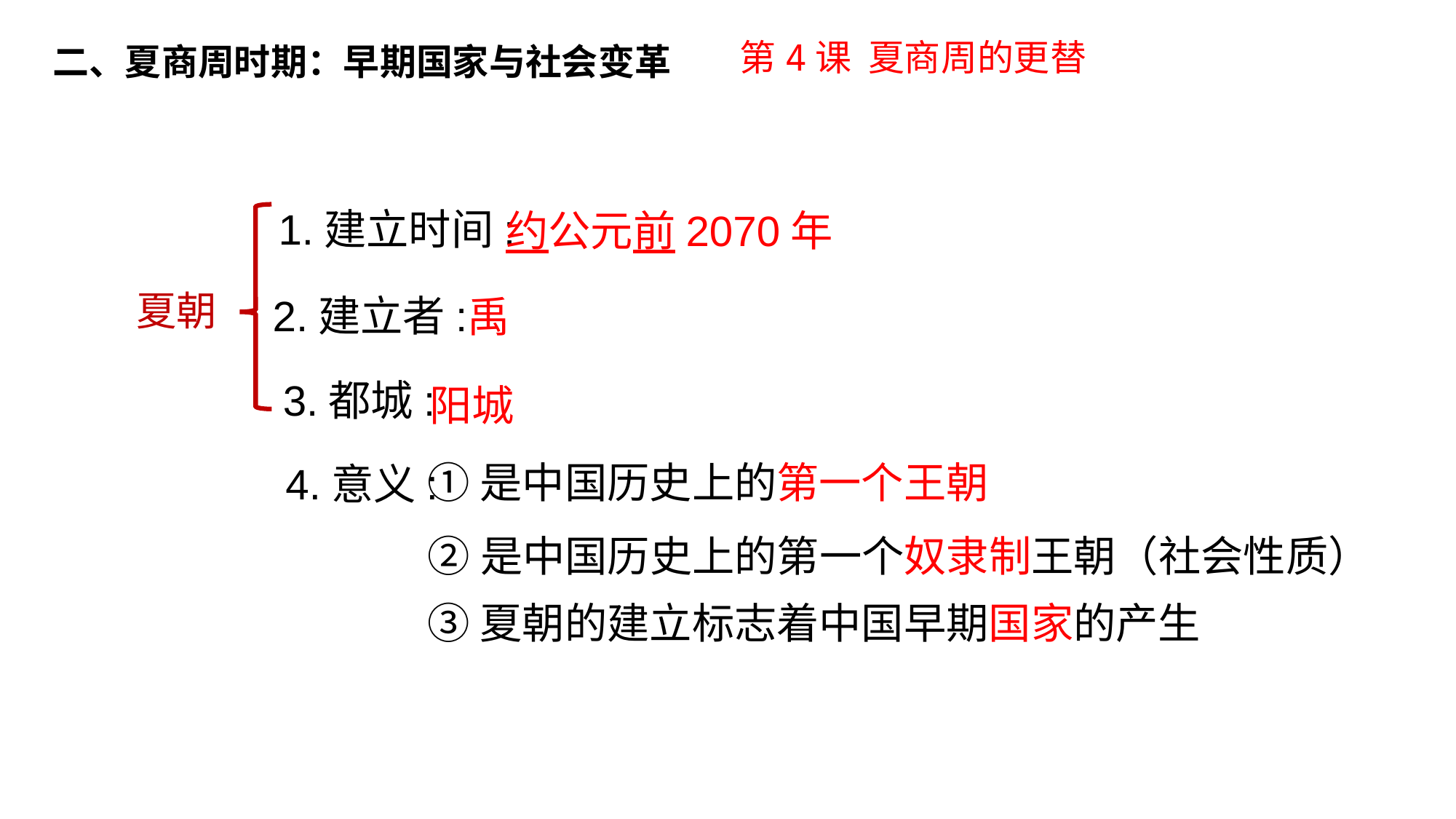

第4课  夏商周的更替
二、夏商周时期：早期国家与社会变革
1.建立时间:
约公元前2070年

2.建立者:
禹
夏朝
3.都城:
阳城
①是中国历史上的第一个王朝
4.意义:
②是中国历史上的第一个奴隶制王朝（社会性质）
③夏朝的建立标志着中国早期国家的产生